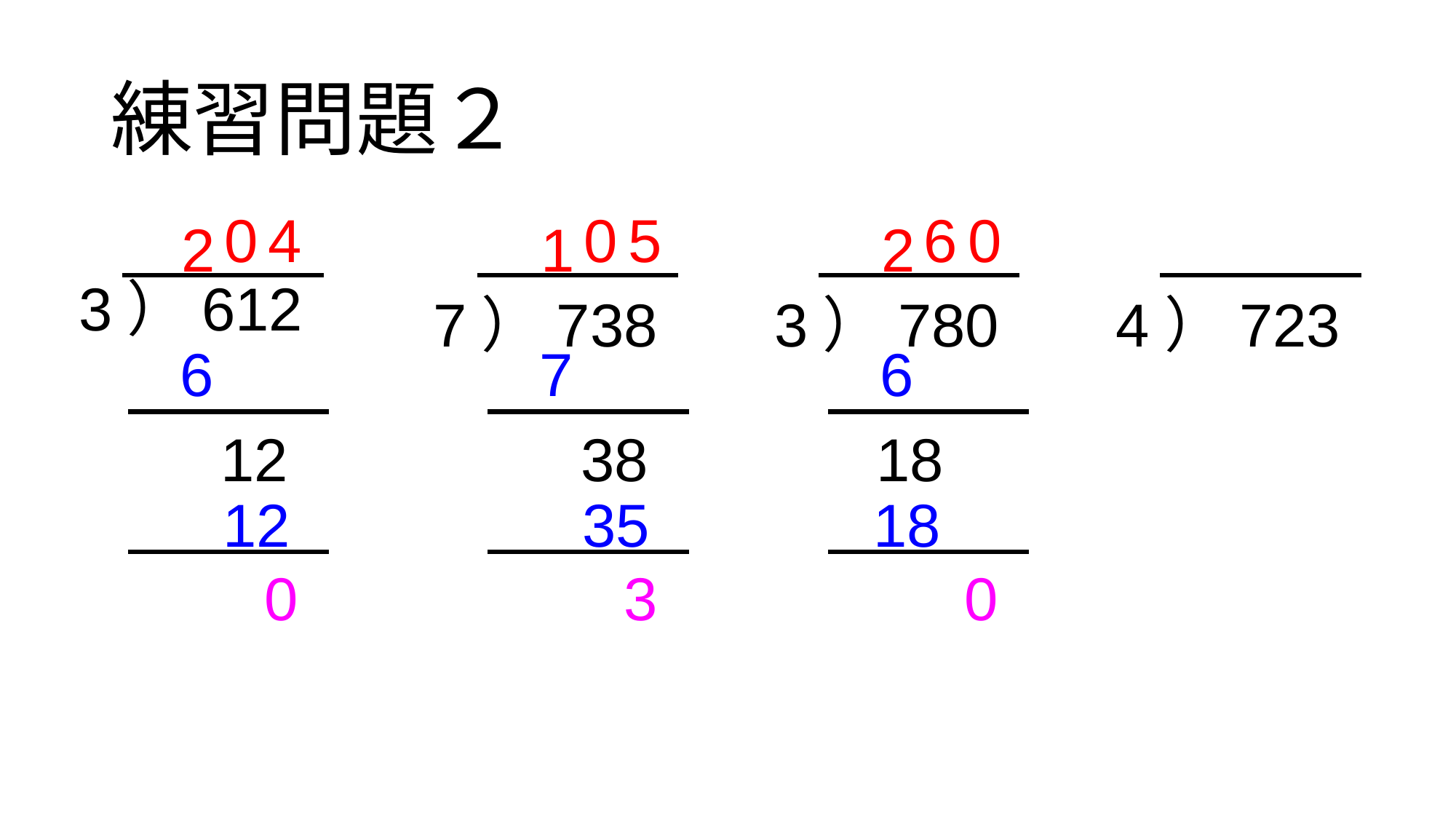

# 練習問題２
2
1
2
0
4
0
5
6
0
7）738
3）780
4）723
3）612
6
7
6
12
38
18
12
35
18
0
3
0